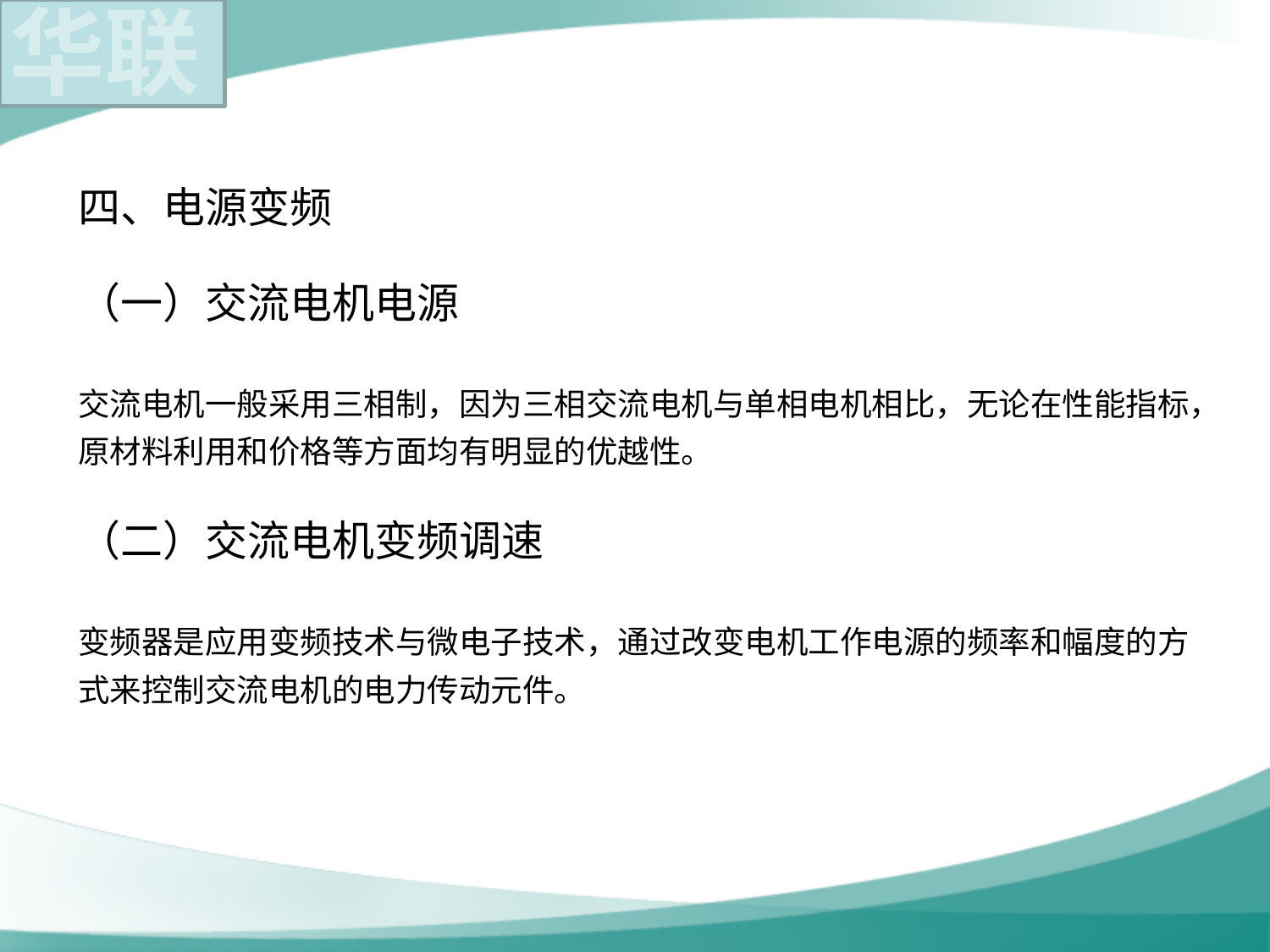

四、电源变频
（一）交流电机电源
交流电机一般采用三相制，因为三相交流电机与单相电机相比，无论在性能指标，原材料利用和价格等方面均有明显的优越性。

（二）交流电机变频调速
变频器是应用变频技术与微电子技术，通过改变电机工作电源的频率和幅度的方式来控制交流电机的电力传动元件。